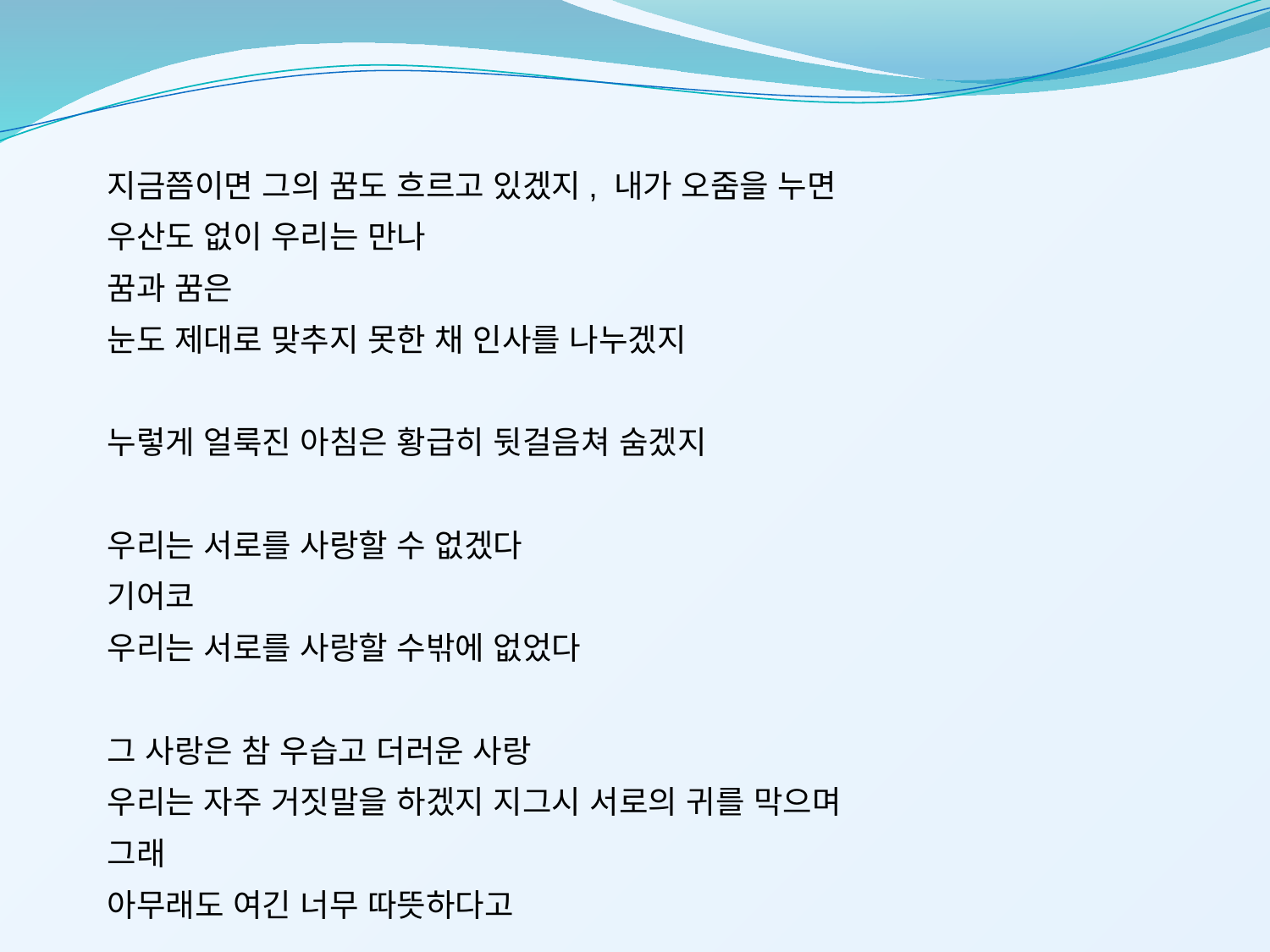

지금쯤이면 그의 꿈도 흐르고 있겠지, 내가 오줌을 누면
우산도 없이 우리는 만나
꿈과 꿈은
눈도 제대로 맞추지 못한 채 인사를 나누겠지

누렇게 얼룩진 아침은 황급히 뒷걸음쳐 숨겠지

우리는 서로를 사랑할 수 없겠다
기어코
우리는 서로를 사랑할 수밖에 없었다

그 사랑은 참 우습고 더러운 사랑
우리는 자주 거짓말을 하겠지 지그시 서로의 귀를 막으며
그래
아무래도 여긴 너무 따뜻하다고